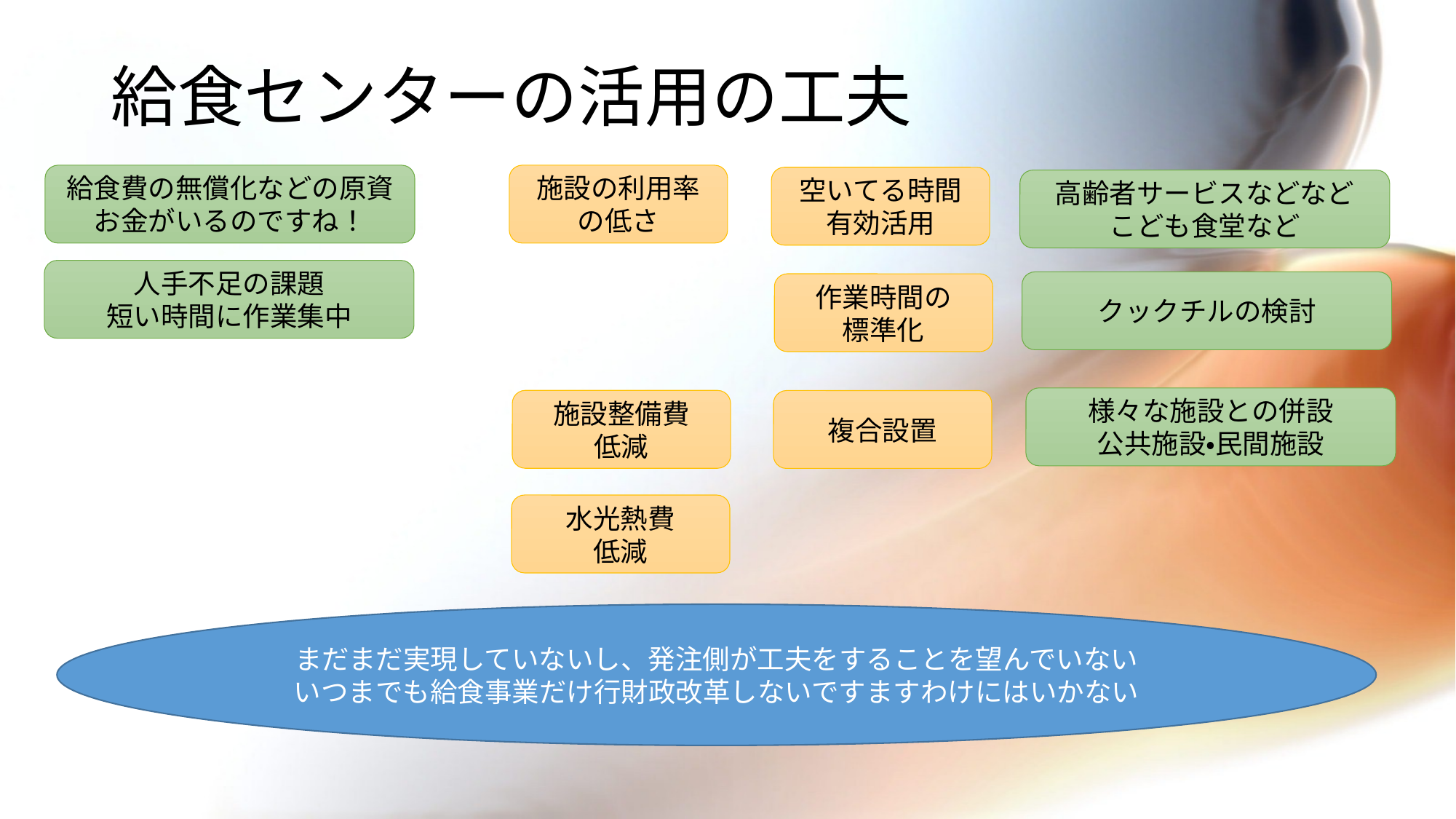

# 給食センターの活用の工夫
給食費の無償化などの原資
お金がいるのですね！
施設の利用率
の低さ
空いてる時間
有効活用
高齢者サービスなどなど
こども食堂など
人手不足の課題
短い時間に作業集中
クックチルの検討
作業時間の
標準化
様々な施設との併設
公共施設・民間施設
施設整備費
低減
複合設置
水光熱費
低減
まだまだ実現していないし、発注側が工夫をすることを望んでいない
いつまでも給食事業だけ行財政改革しないですますわけにはいかない